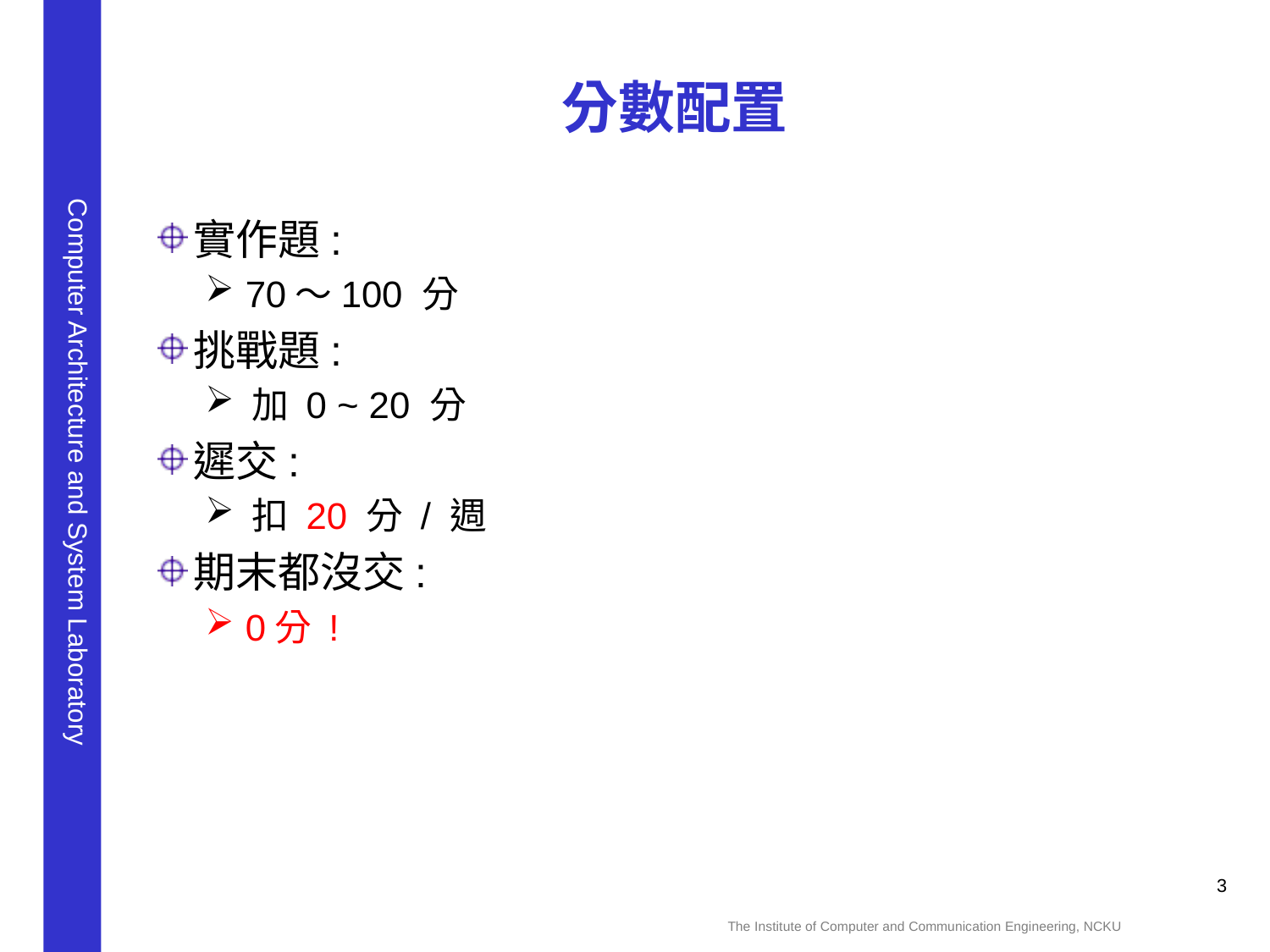

# 分數配置
實作題:
 70～100 分
挑戰題:
 加 0 ~ 20 分
遲交:
 扣 20 分 / 週
期末都沒交:
 0分 !

3